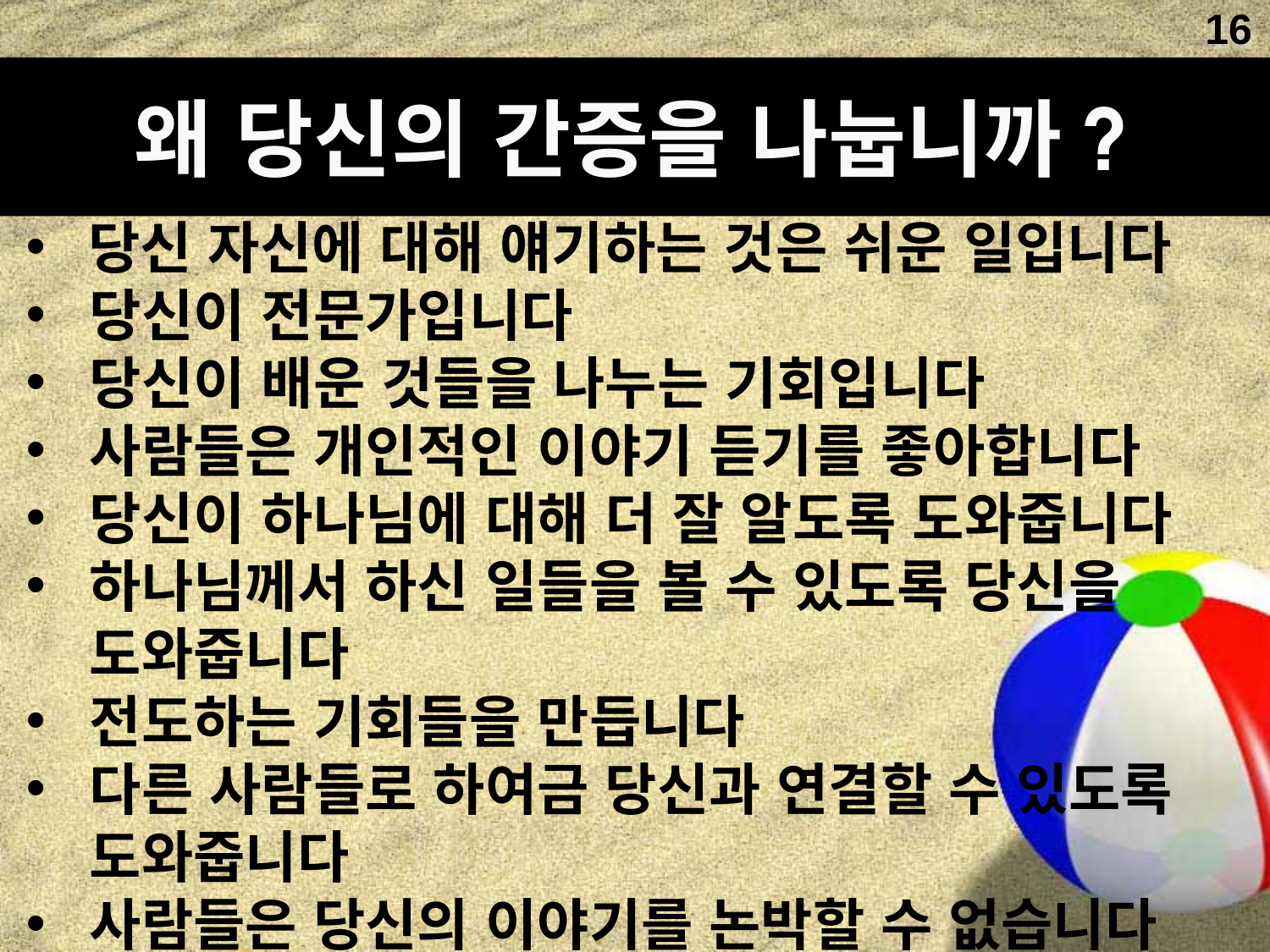

16
왜 당신의 간증을 나눕니까?
당신 자신에 대해 얘기하는 것은 쉬운 일입니다
당신이 전문가입니다
당신이 배운 것들을 나누는 기회입니다
사람들은 개인적인 이야기 듣기를 좋아합니다
당신이 하나님에 대해 더 잘 알도록 도와줍니다
하나님께서 하신 일들을 볼 수 있도록 당신을 도와줍니다
전도하는 기회들을 만듭니다
다른 사람들로 하여금 당신과 연결할 수 있도록 도와줍니다
사람들은 당신의 이야기를 논박할 수 없습니다